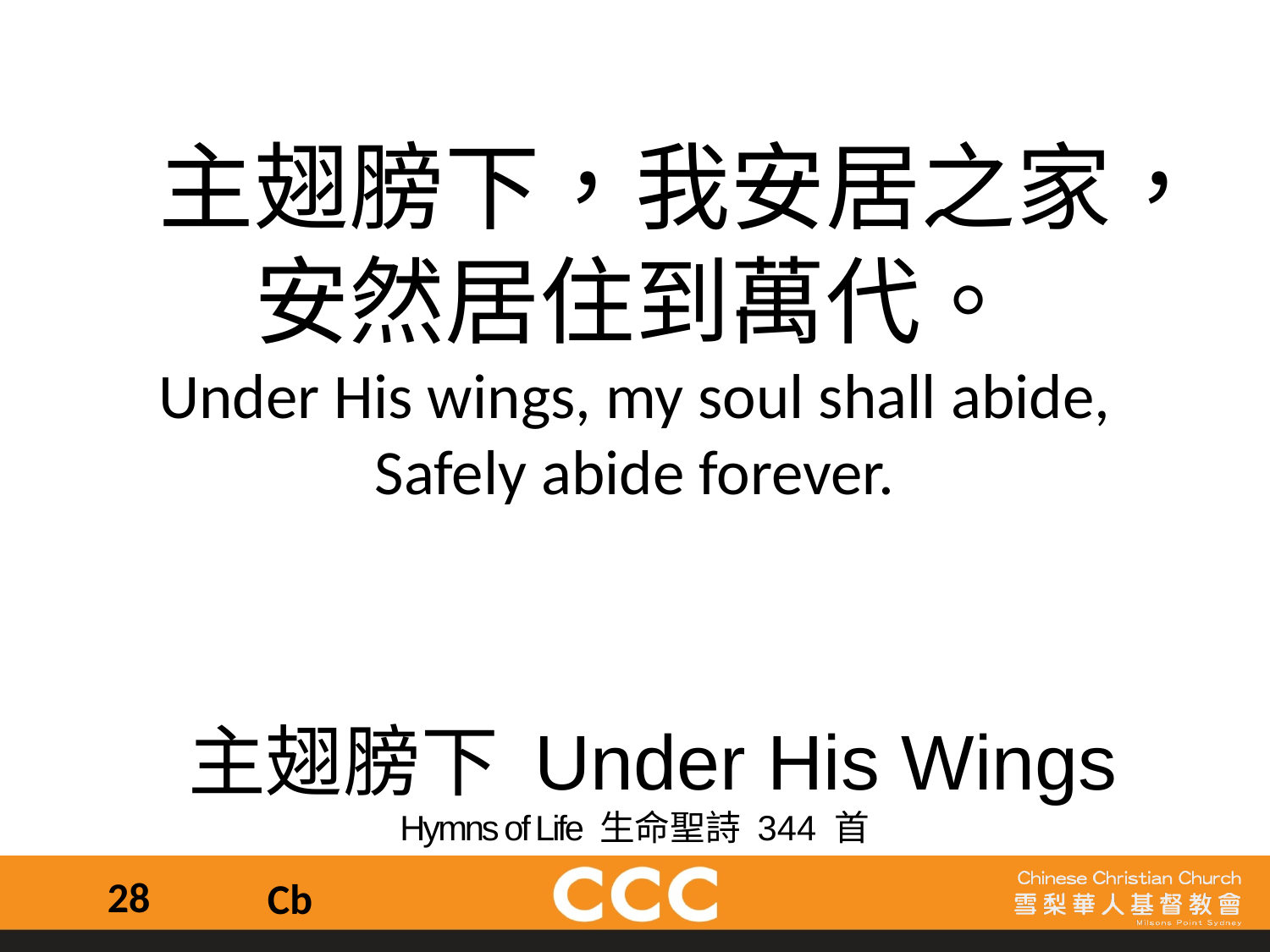

主翅膀下，我安居之家，
安然居住到萬代。
Under His wings, my soul shall abide,
Safely abide forever.
 主翅膀下 Under His Wings
Hymns of Life 生命聖詩 344 首

28
Cb